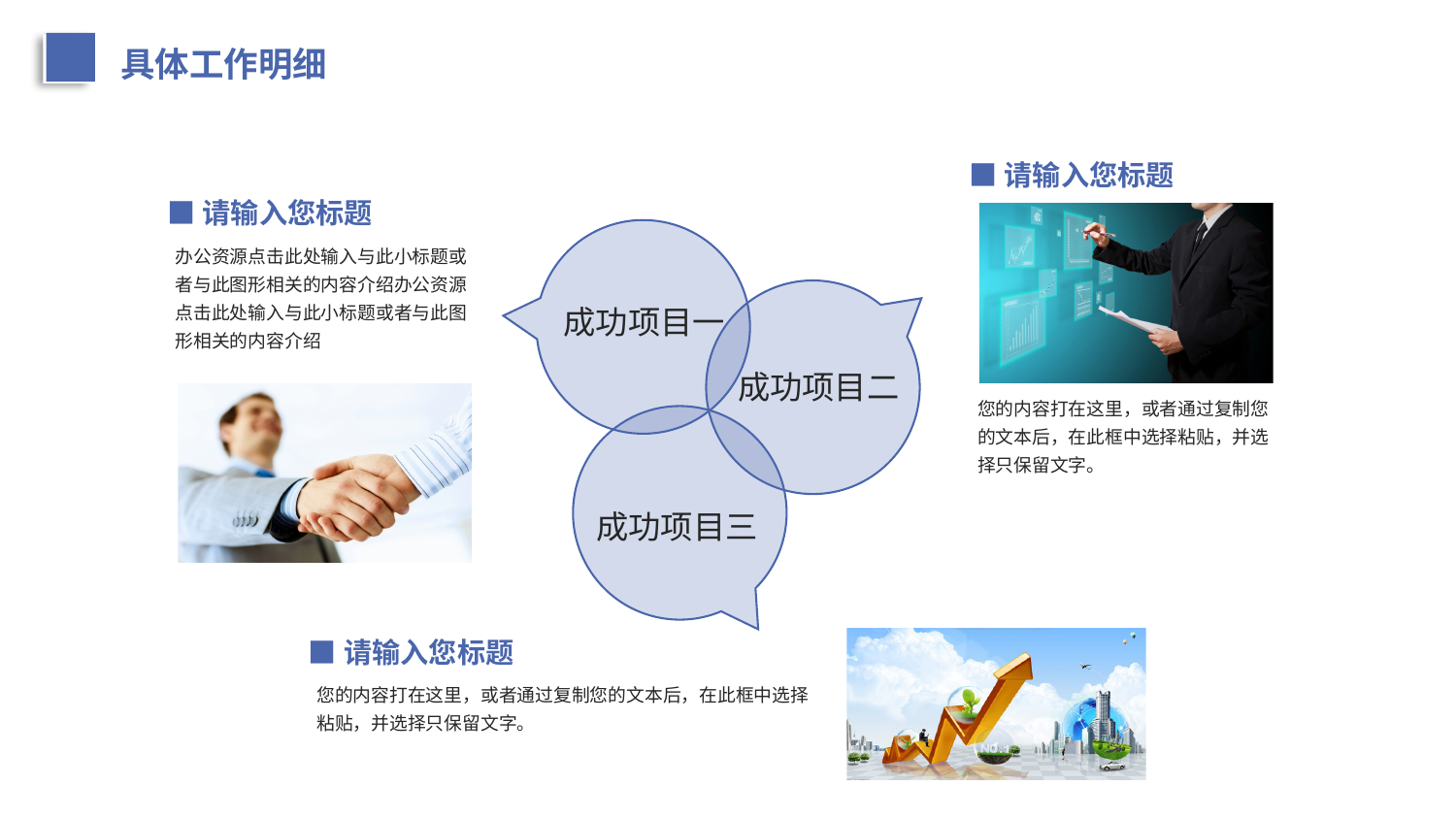

具体工作明细

■请输入您标题
■请输入您标题

办公资源点击此处输入与此小标题或者与此图形相关的内容介绍办公资源点击此处输入与此小标题或者与此图形相关的内容介绍

成功项目一
成功项目二

您的内容打在这里，或者通过复制您的文本后，在此框中选择粘贴，并选择只保留文字。

成功项目三

■请输入您标题
您的内容打在这里，或者通过复制您的文本后，在此框中选择粘贴，并选择只保留文字。